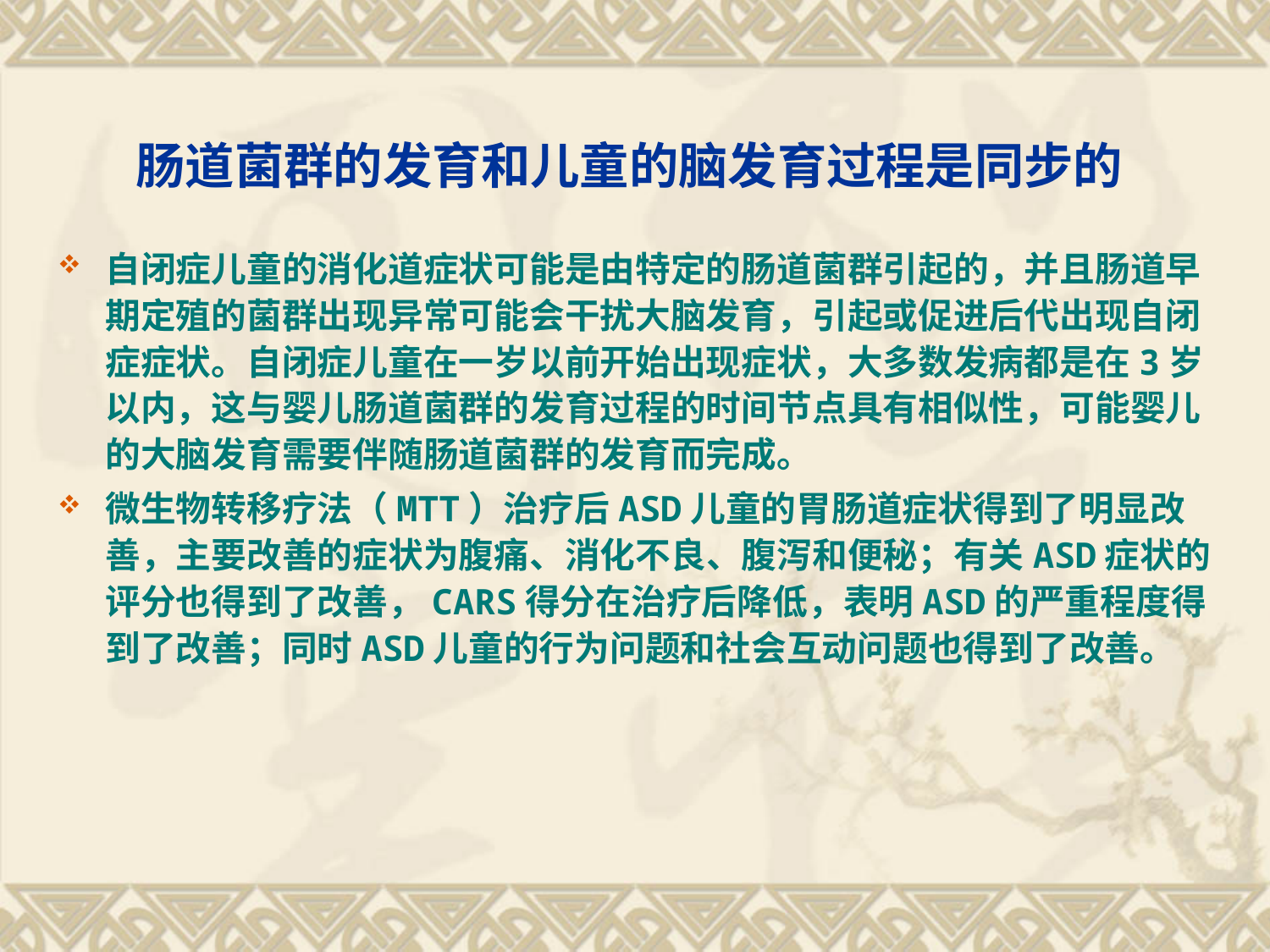

# 肠道菌群的发育和儿童的脑发育过程是同步的
自闭症儿童的消化道症状可能是由特定的肠道菌群引起的，并且肠道早期定殖的菌群出现异常可能会干扰大脑发育，引起或促进后代出现自闭症症状。自闭症儿童在一岁以前开始出现症状，大多数发病都是在3岁以内，这与婴儿肠道菌群的发育过程的时间节点具有相似性，可能婴儿的大脑发育需要伴随肠道菌群的发育而完成。
微生物转移疗法（MTT）治疗后ASD儿童的胃肠道症状得到了明显改善，主要改善的症状为腹痛、消化不良、腹泻和便秘；有关ASD症状的评分也得到了改善，CARS得分在治疗后降低，表明ASD的严重程度得到了改善；同时ASD儿童的行为问题和社会互动问题也得到了改善。